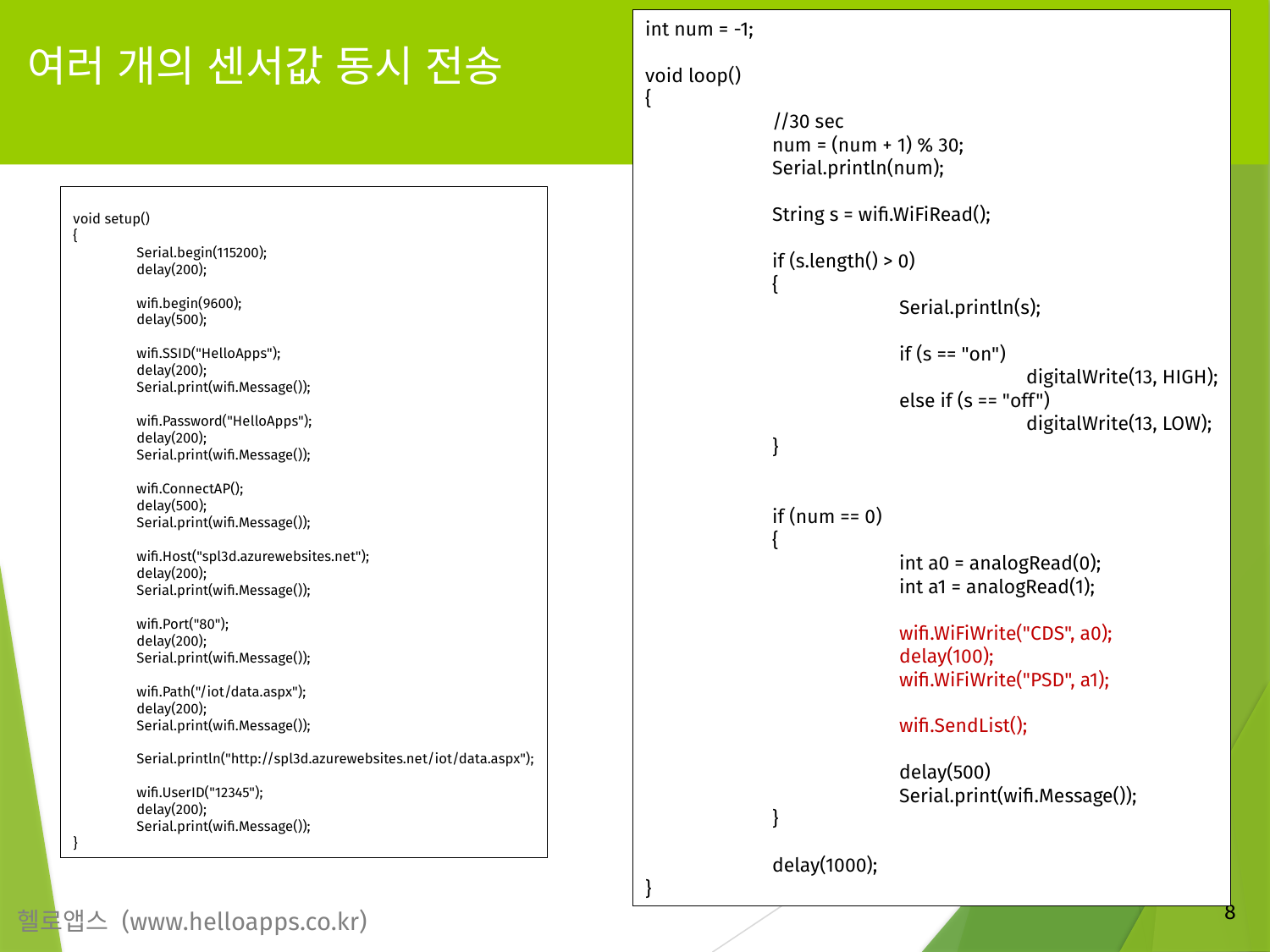

int num = -1;

void loop()
{
	//30 sec
	num = (num + 1) % 30;
	Serial.println(num);

	String s = wifi.WiFiRead();

	if (s.length() > 0)
	{
		Serial.println(s);

		if (s == "on")
			digitalWrite(13, HIGH);
		else if (s == "off")
			digitalWrite(13, LOW);
	}

	if (num == 0)
	{
		int a0 = analogRead(0);
		int a1 = analogRead(1);

		wifi.WiFiWrite("CDS", a0);
		delay(100);
		wifi.WiFiWrite("PSD", a1);

		wifi.SendList();

		delay(500)
		Serial.print(wifi.Message());
	}

	delay(1000);
}
# 여러 개의 센서값 동시 전송

void setup()
{
Serial.begin(115200);
delay(200);

wifi.begin(9600);
delay(500);

wifi.SSID("HelloApps");
delay(200);
Serial.print(wifi.Message());

wifi.Password("HelloApps");
delay(200);
Serial.print(wifi.Message());

wifi.ConnectAP();
delay(500);
Serial.print(wifi.Message());

wifi.Host("spl3d.azurewebsites.net");
delay(200);
Serial.print(wifi.Message());

wifi.Port("80");
delay(200);
Serial.print(wifi.Message());

wifi.Path("/iot/data.aspx");
delay(200);
Serial.print(wifi.Message());

Serial.println("http://spl3d.azurewebsites.net/iot/data.aspx");

wifi.UserID("12345");
delay(200);
Serial.print(wifi.Message());
}
8